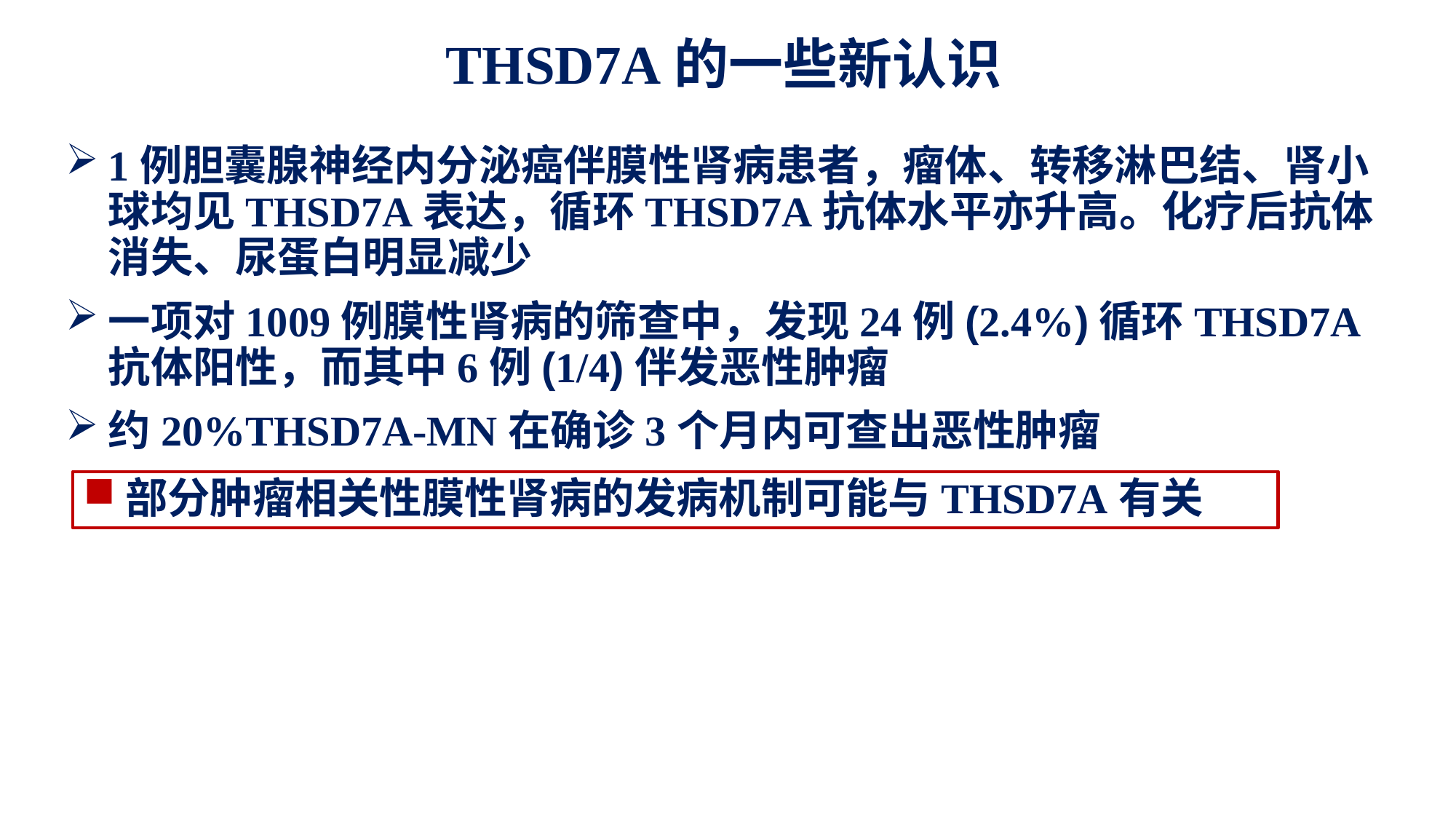

# THSD7A的一些新认识
1例胆囊腺神经内分泌癌伴膜性肾病患者，瘤体、转移淋巴结、肾小球均见THSD7A表达，循环THSD7A抗体水平亦升高。化疗后抗体消失、尿蛋白明显减少
一项对1009例膜性肾病的筛查中，发现24例(2.4%)循环THSD7A抗体阳性，而其中6例(1/4)伴发恶性肿瘤
约20%THSD7A-MN在确诊3个月内可查出恶性肿瘤

部分肿瘤相关性膜性肾病的发病机制可能与THSD7A有关